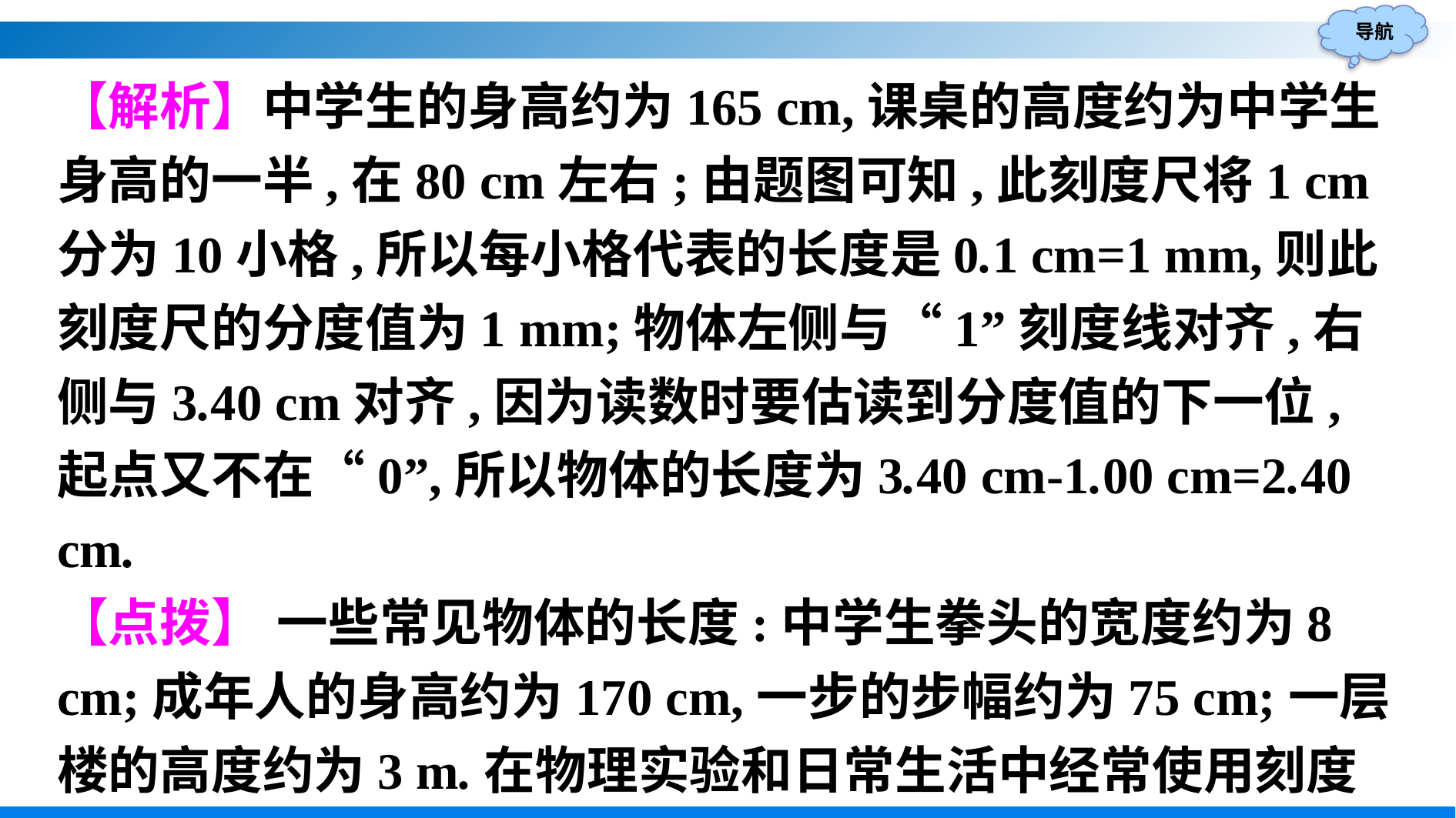

【解析】中学生的身高约为165 cm,课桌的高度约为中学生身高的一半,在80 cm左右;由题图可知,此刻度尺将1 cm分为10小格,所以每小格代表的长度是0.1 cm=1 mm,则此刻度尺的分度值为1 mm;物体左侧与“1”刻度线对齐,右侧与3.40 cm对齐,因为读数时要估读到分度值的下一位,起点又不在“0”,所以物体的长度为3.40 cm-1.00 cm=2.40 cm.
【点拨】 一些常见物体的长度:中学生拳头的宽度约为8 cm;成年人的身高约为170 cm,一步的步幅约为75 cm;一层楼的高度约为3 m.在物理实验和日常生活中经常使用刻度尺,我们要熟练掌握其使用和读数方法.